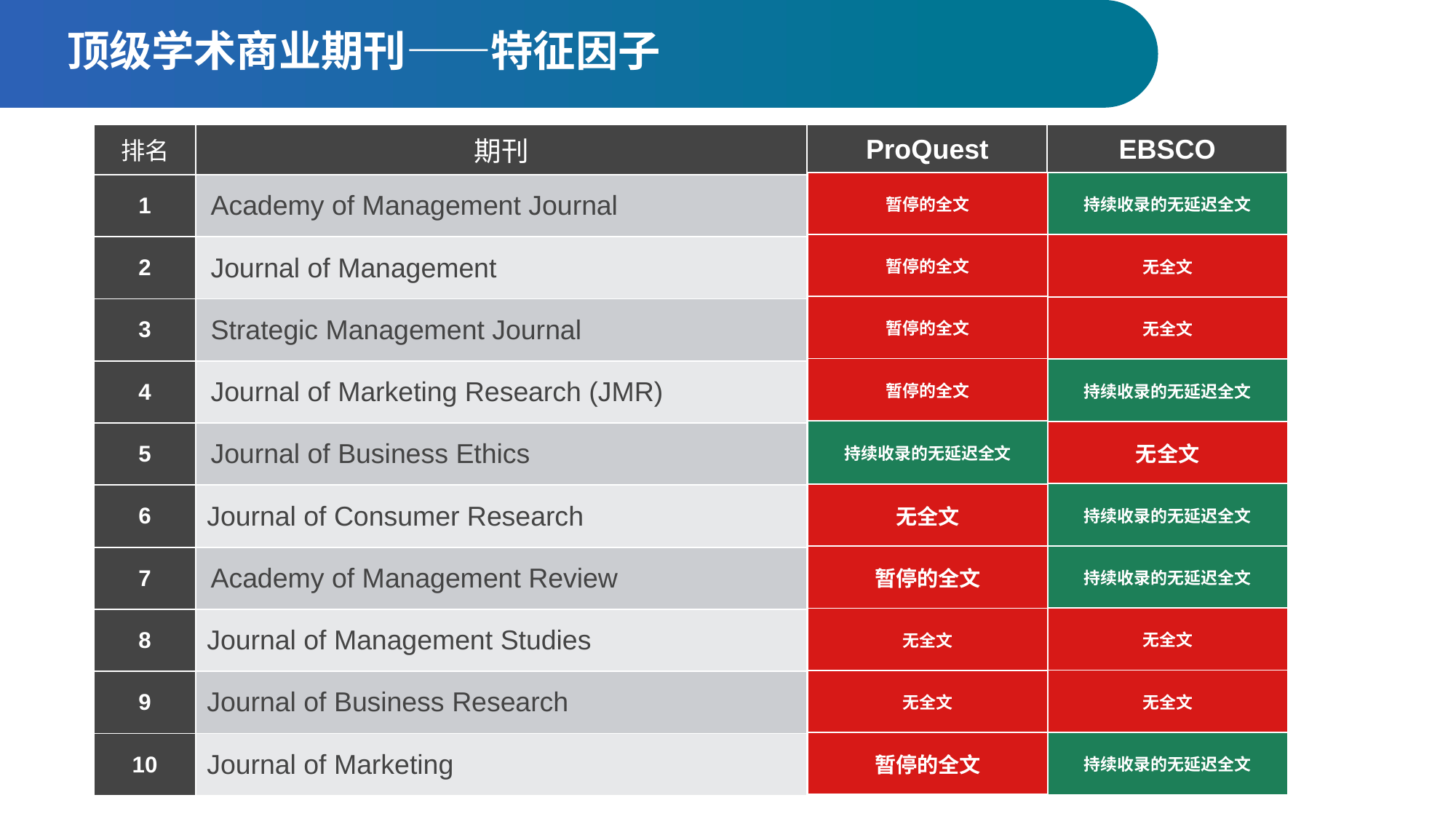

顶级学术商业期刊——特征因子
| 排名 | 期刊 | ProQuest | EBSCO |
| --- | --- | --- | --- |
| 1 | Academy of Management Journal | Halted Full Text | Active Full Text NO Embargo |
| 2 | Journal of Management | NO Full Text | NO Full Text |
| 3 | Strategic Management Journal | Halted Full Text | Embargoed Full Text |
| 4 | Journal of Marketing Research (JMR) | NO Full Text | NO Full Text |
| 5 | Journal of Business Ethics | NO Full Text | Active Full Text NO Embargo |
| 6 | Journal of Consumer Research | Embargoed Full Text | Embargoed Full Text |
| 7 | Academy of Management Review | Halted Full Text | Active Full Text NO Embargo |
| 8 | Journal of Management Studies | Halted Full Text | Active Full Text NO Embargo |
| 9 | Journal of Business Research | Halted Full Text | Active Full Text NO Embargo |
| 10 | Journal of Marketing | NO Full Text | Active Full Text NO Embargo |
| 暂停的全文 |
| --- |
| 暂停的全文 |
| 暂停的全文 |
| 暂停的全文 |
| 持续收录的无延迟全文 |
| 无全文 |
| 暂停的全文 |
| 无全文 |
| 无全文 |
| 暂停的全文 |
| 持续收录的无延迟全文 |
| --- |
| 无全文 |
| 无全文 |
| 持续收录的无延迟全文 |
| 无全文 |
| 持续收录的无延迟全文 |
| 持续收录的无延迟全文 |
| 无全文 |
| 无全文 |
| 持续收录的无延迟全文 |